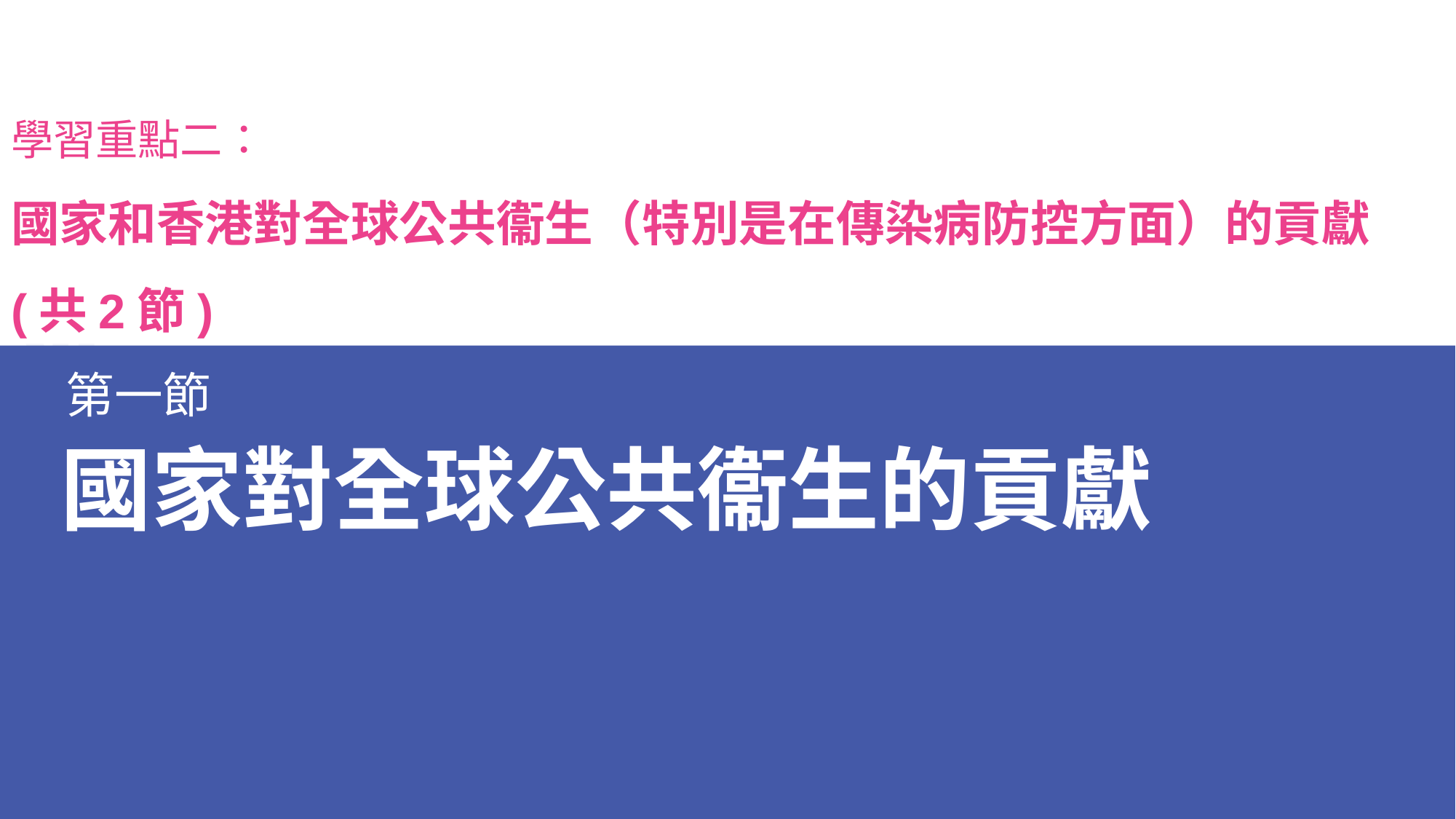

學習重點二：
國家和香港對全球公共衞生（特別是在傳染病防控方面）的貢獻
(共2節)
第一節
國家對全球公共衞生的貢獻